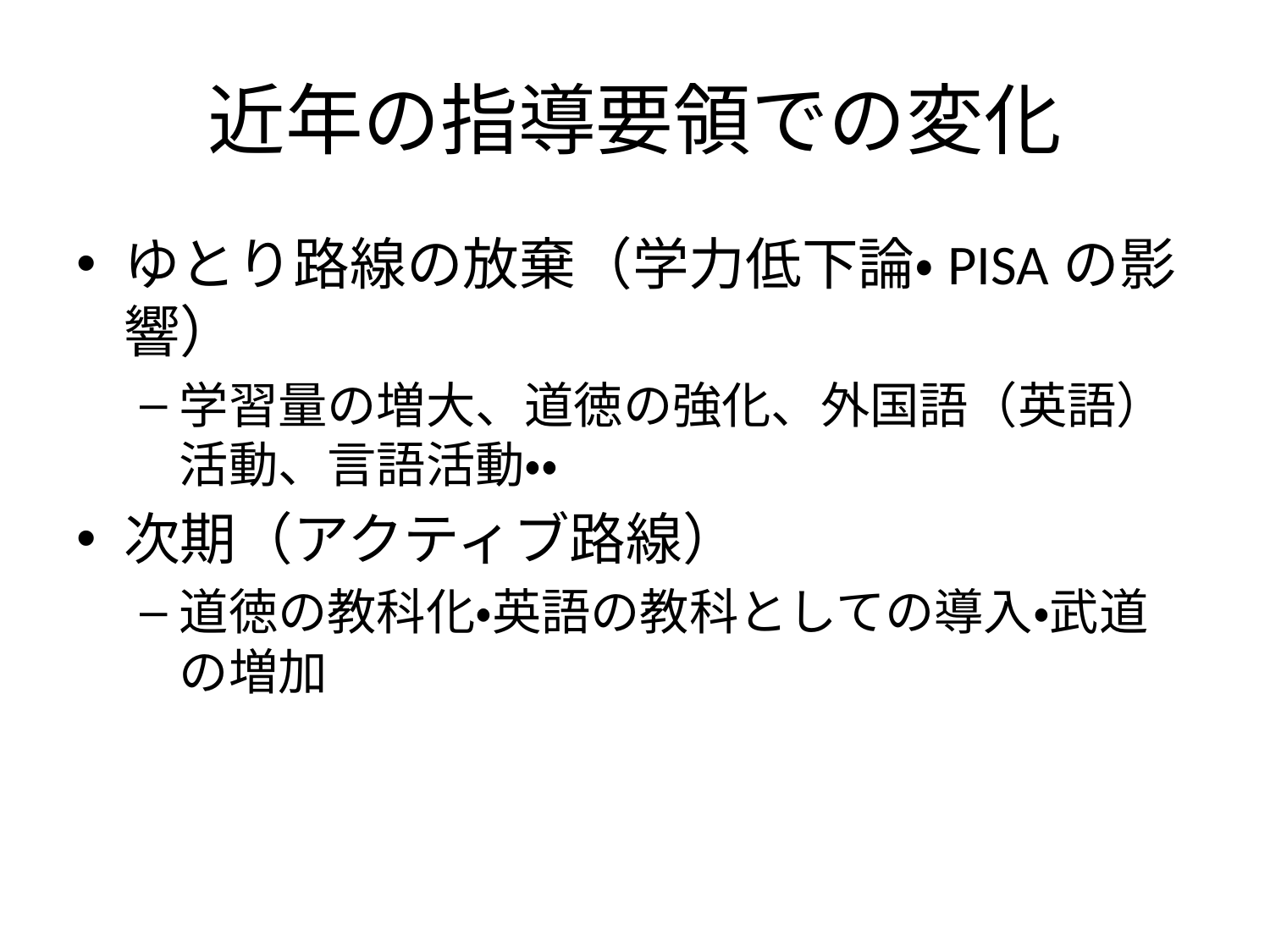

# 近年の指導要領での変化
ゆとり路線の放棄（学力低下論・PISAの影響）
学習量の増大、道徳の強化、外国語（英語）活動、言語活動・・
次期（アクティブ路線）
道徳の教科化・英語の教科としての導入・武道の増加